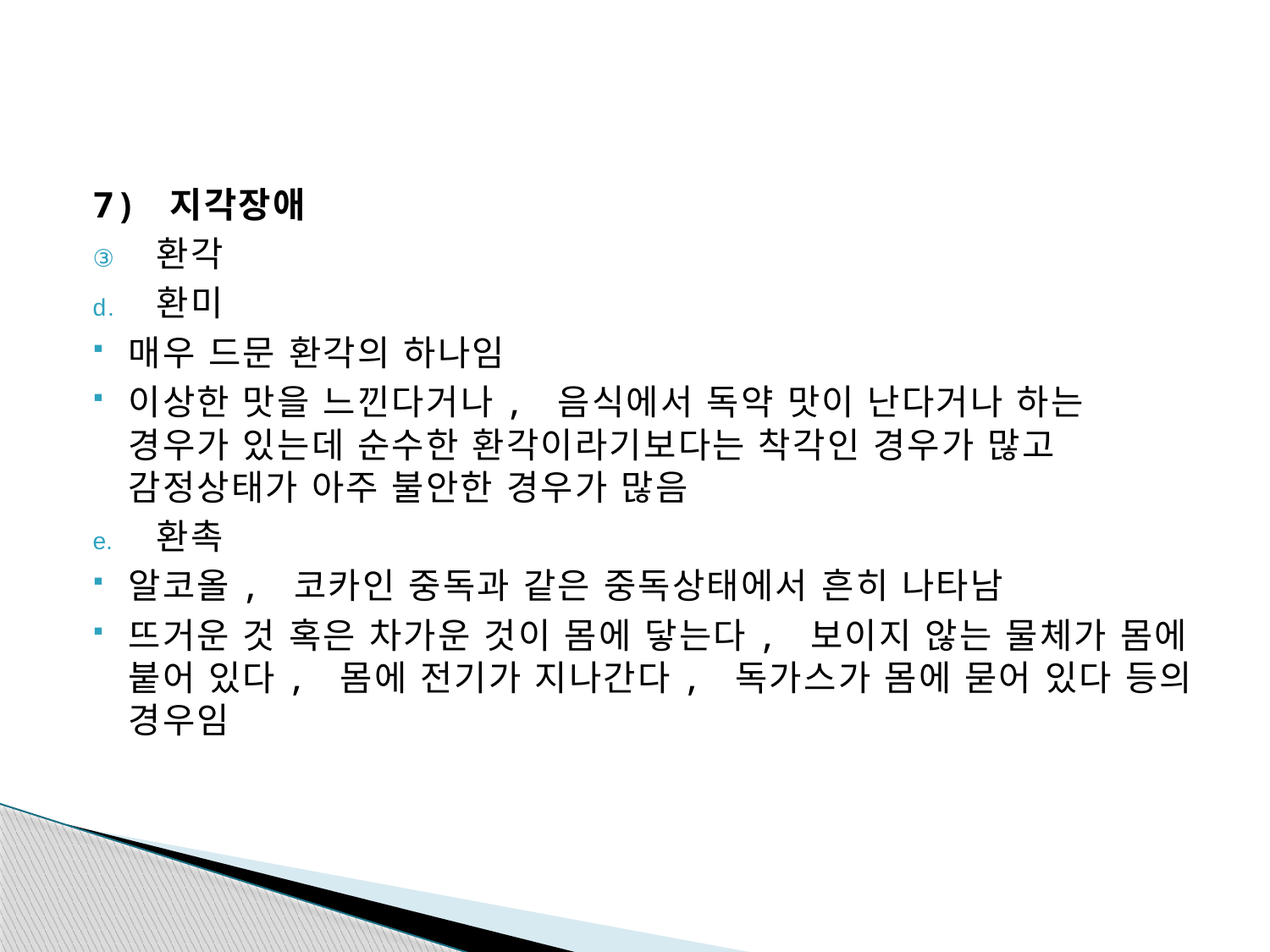

#
7) 지각장애
환각
환미
매우 드문 환각의 하나임
이상한 맛을 느낀다거나, 음식에서 독약 맛이 난다거나 하는 경우가 있는데 순수한 환각이라기보다는 착각인 경우가 많고 감정상태가 아주 불안한 경우가 많음
환촉
알코올, 코카인 중독과 같은 중독상태에서 흔히 나타남
뜨거운 것 혹은 차가운 것이 몸에 닿는다, 보이지 않는 물체가 몸에 붙어 있다, 몸에 전기가 지나간다, 독가스가 몸에 묻어 있다 등의 경우임